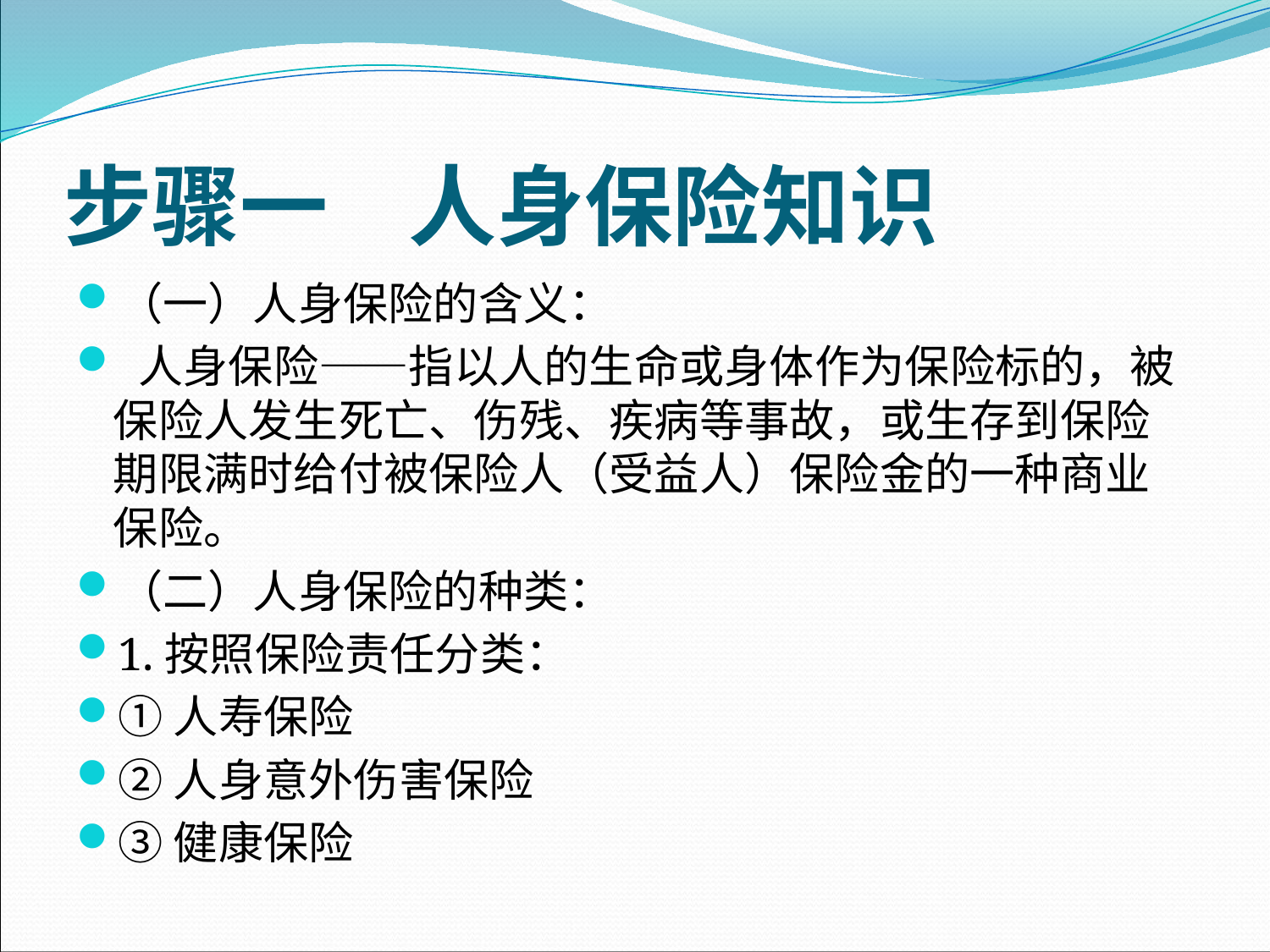

# 步骤一    人身保险知识
（一）人身保险的含义：
 人身保险——指以人的生命或身体作为保险标的，被保险人发生死亡、伤残、疾病等事故，或生存到保险期限满时给付被保险人（受益人）保险金的一种商业保险。
（二）人身保险的种类：
1.按照保险责任分类：
①人寿保险
②人身意外伤害保险
③健康保险